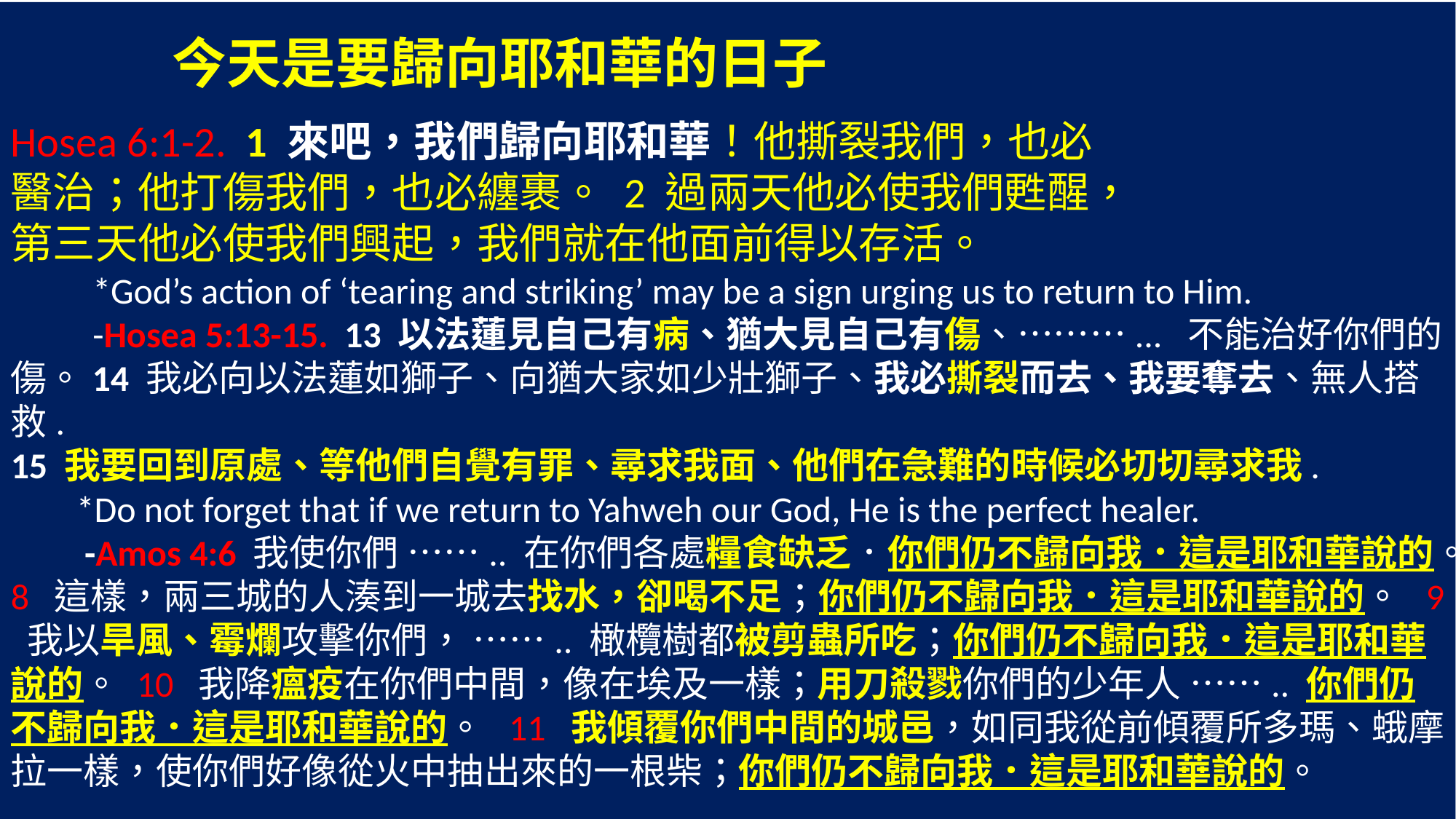

今天是要歸向耶和華的日子

Hosea 6:1-2.  1 來吧，我們歸向耶和華！他撕裂我們，也必
醫治；他打傷我們，也必纏裹。 2 過兩天他必使我們甦醒，
第三天他必使我們興起，我們就在他面前得以存活。
          *God’s action of ‘tearing and striking’ may be a sign urging us to return to Him.
          -Hosea 5:13-15.  13 以法蓮見自己有病、猶大見自己有傷、………...  不能治好你們的傷。14 我必向以法蓮如獅子、向猶大家如少壯獅子、我必撕裂而去、我要奪去、無人搭救.
15 我要回到原處、等他們自覺有罪、尋求我面、他們在急難的時候必切切尋求我.
        *Do not forget that if we return to Yahweh our God, He is the perfect healer.
         -Amos 4:6‎ 我使你們 …….. 在你們各處糧食缺乏．你們仍不歸向我．這是耶和華說的。8  這樣，兩三城的人湊到一城去找水，卻喝不足；你們仍不歸向我．這是耶和華說的。  9  我以旱風、霉爛攻擊你們， …….. 橄欖樹都被剪蟲所吃；你們仍不歸向我．這是耶和華說的。 10  我降瘟疫在你們中間，像在埃及一樣；用刀殺戮你們的少年人 …….. 你們仍不歸向我．這是耶和華說的。  11  我傾覆你們中間的城邑，如同我從前傾覆所多瑪、蛾摩拉一樣，使你們好像從火中抽出來的一根柴；你們仍不歸向我．這是耶和華說的。